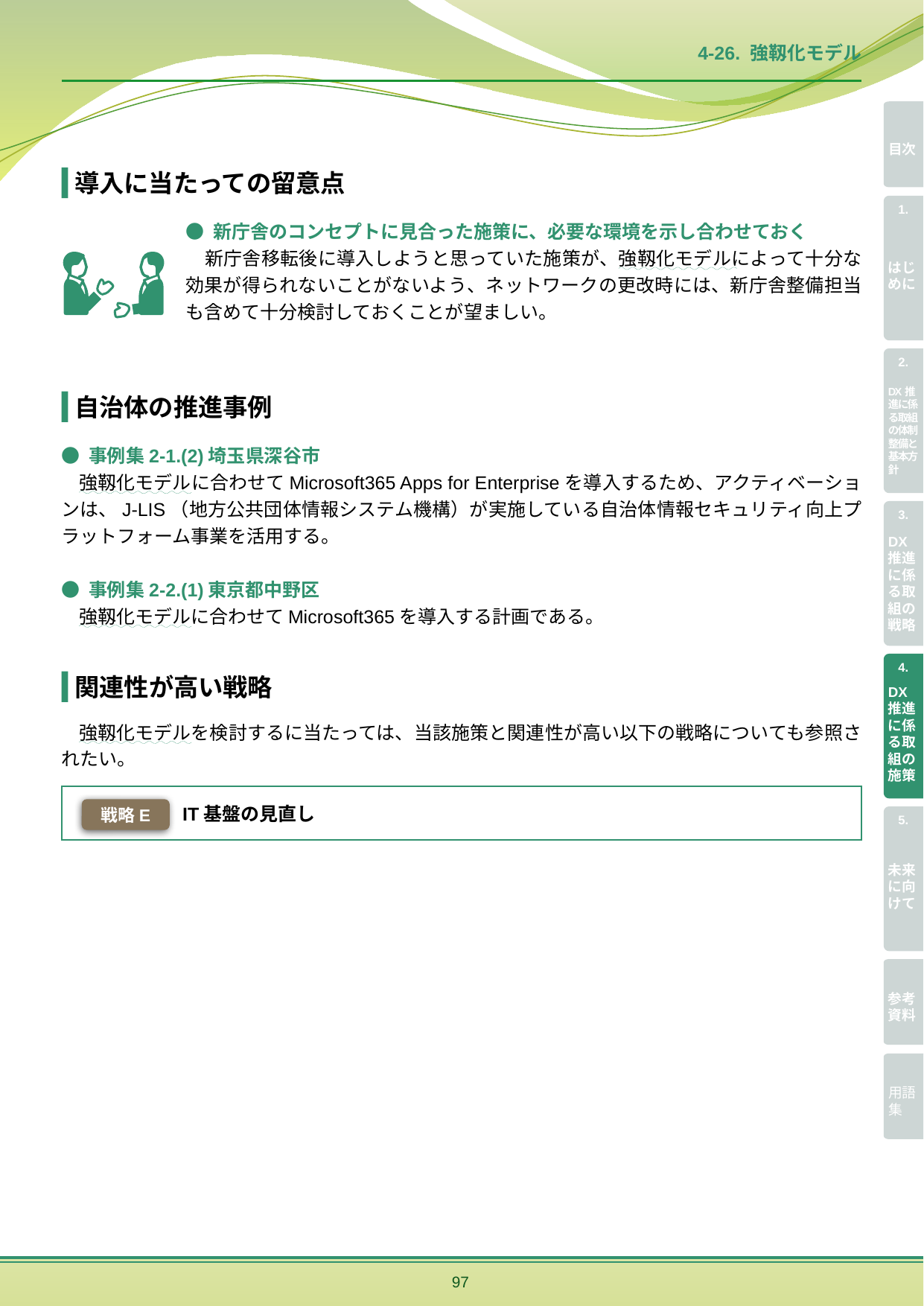

4-26. 強靱化モデル

導入に当たっての留意点
● 新庁舎のコンセプトに見合った施策に、必要な環境を示し合わせておく
　新庁舎移転後に導入しようと思っていた施策が、強靱化モデルによって十分な効果が得られないことがないよう、ネットワークの更改時には、新庁舎整備担当も含めて十分検討しておくことが望ましい。

自治体の推進事例
● 事例集2-1.(2)埼玉県深谷市
強靱化モデルに合わせてMicrosoft365 Apps for Enterpriseを導入するため、アクティベーションは、J-LIS（地方公共団体情報システム機構）が実施している自治体情報セキュリティ向上プラットフォーム事業を活用する。

● 事例集2-2.(1)東京都中野区
強靱化モデルに合わせてMicrosoft365を導入する計画である。

関連性が高い戦略
強靱化モデルを検討するに当たっては、当該施策と関連性が高い以下の戦略についても参照されたい。
IT基盤の見直し
戦略E
97